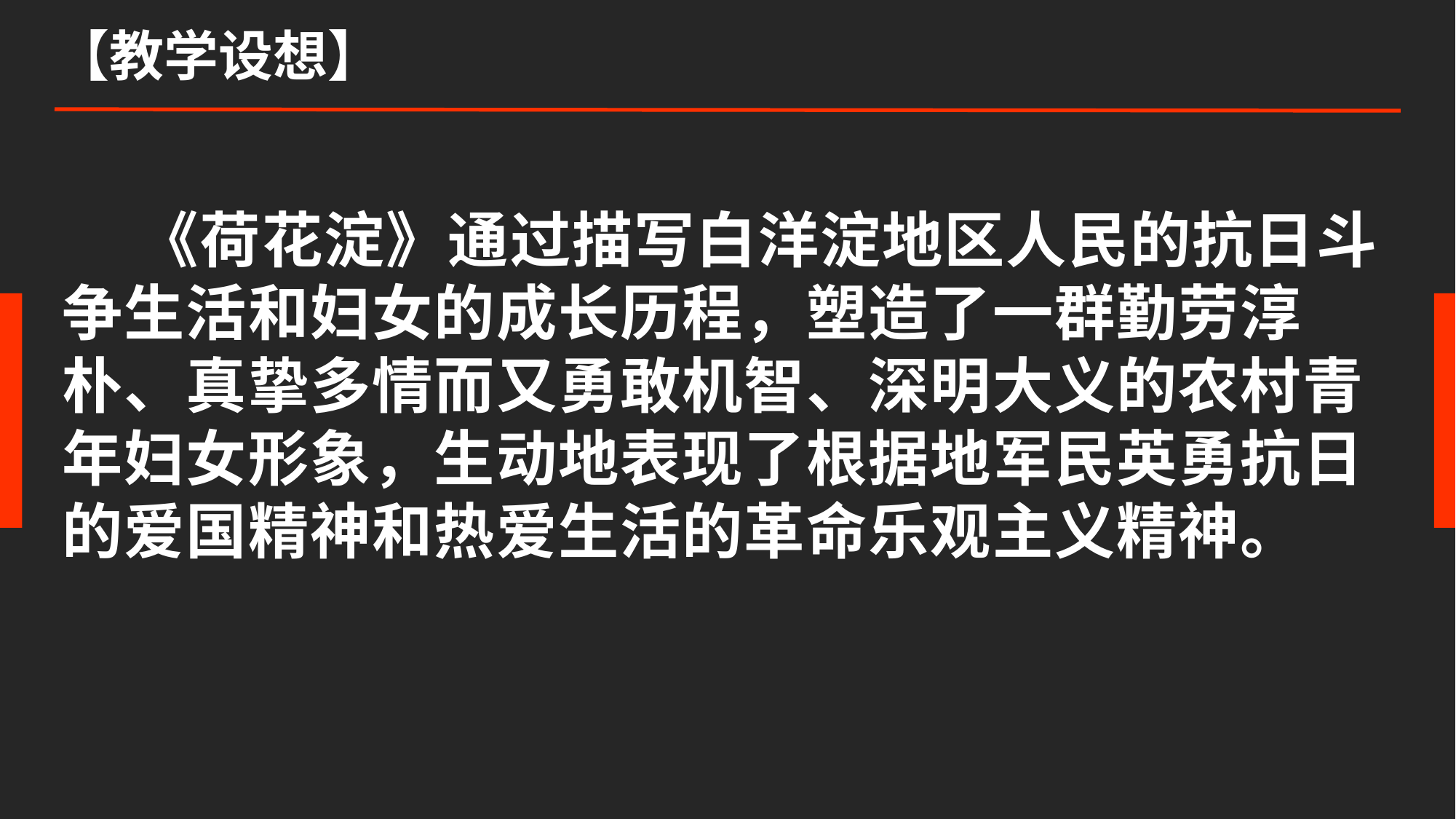

【教学设想】
    《荷花淀》通过描写白洋淀地区人民的抗日斗争生活和妇女的成长历程，塑造了一群勤劳淳朴、真挚多情而又勇敢机智、深明大义的农村青年妇女形象，生动地表现了根据地军民英勇抗日的爱国精神和热爱生活的革命乐观主义精神。